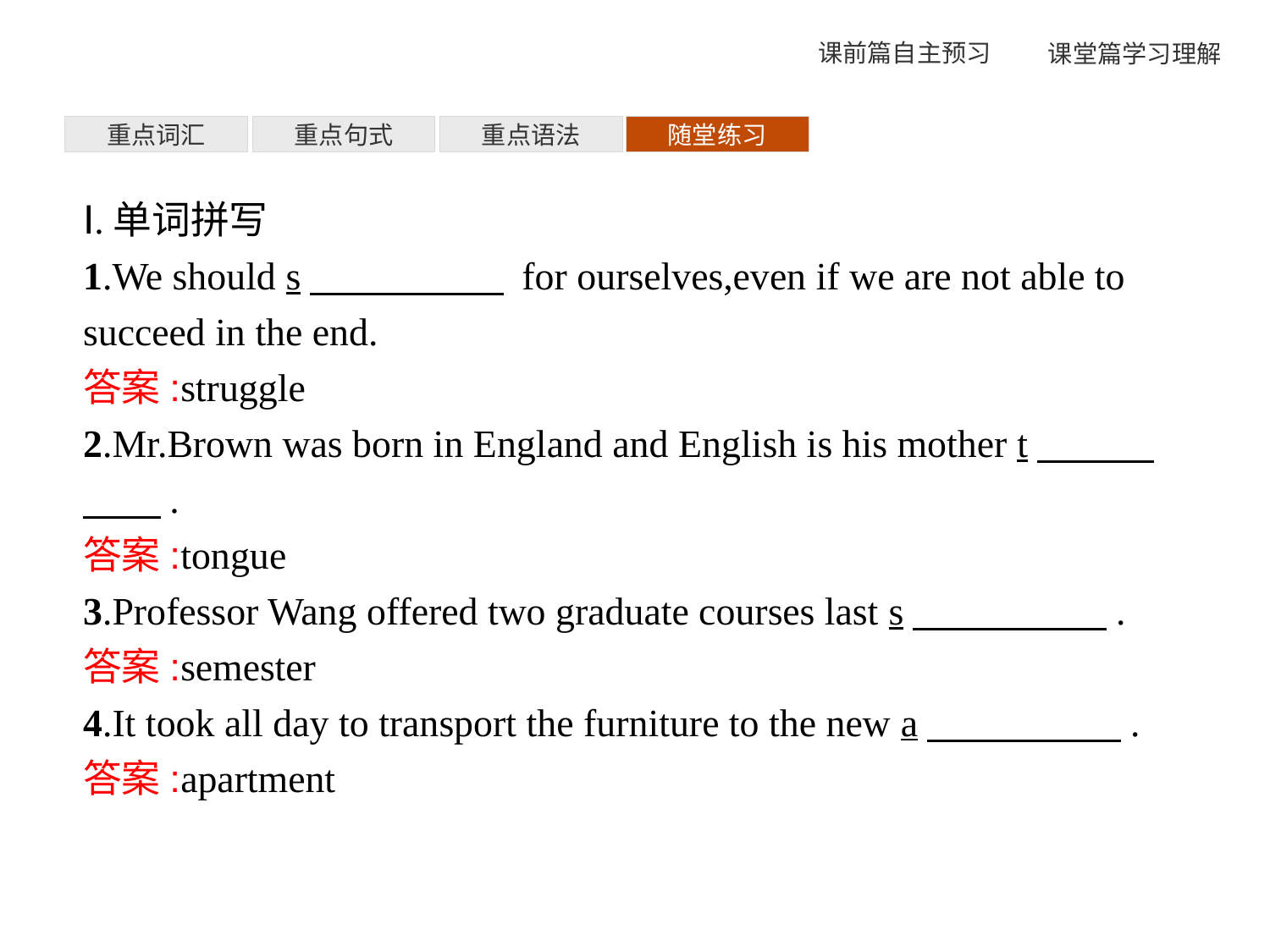

重点词汇
重点句式
重点语法
随堂练习
Ⅰ.单词拼写
1.We should s　　　　　 for ourselves,even if we are not able to succeed in the end.
答案:struggle
2.Mr.Brown was born in England and English is his mother t　　　　　.
答案:tongue
3.Professor Wang offered two graduate courses last s　　　　　.
答案:semester
4.It took all day to transport the furniture to the new a　　　　　.
答案:apartment